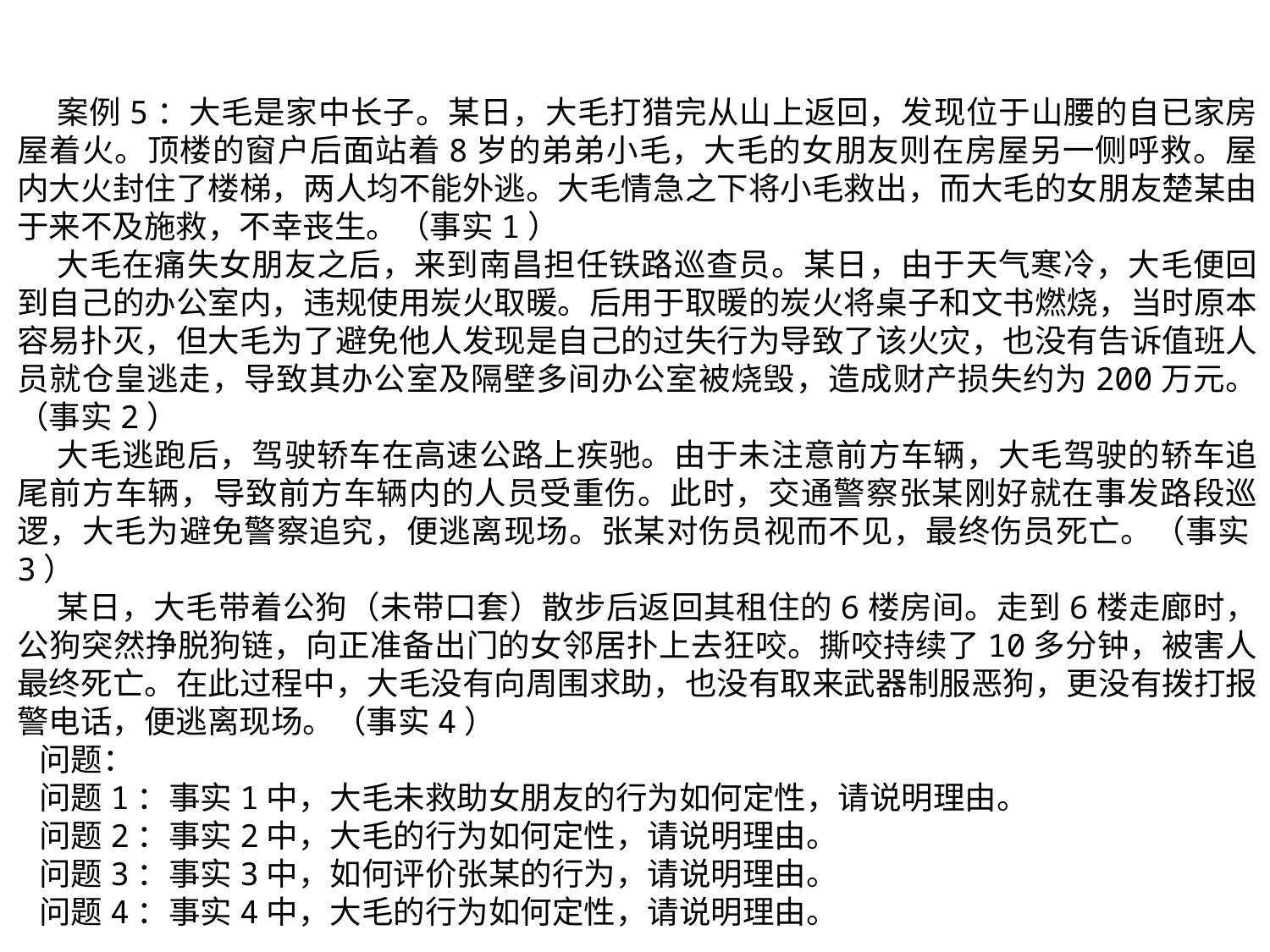

案例5：大毛是家中长子。某日，大毛打猎完从山上返回，发现位于山腰的自已家房屋着火。顶楼的窗户后面站着8岁的弟弟小毛，大毛的女朋友则在房屋另一侧呼救。屋内大火封住了楼梯，两人均不能外逃。大毛情急之下将小毛救出，而大毛的女朋友楚某由于来不及施救，不幸丧生。（事实1）
    大毛在痛失女朋友之后，来到南昌担任铁路巡查员。某日，由于天气寒冷，大毛便回到自己的办公室内，违规使用炭火取暖。后用于取暖的炭火将桌子和文书燃烧，当时原本容易扑灭，但大毛为了避免他人发现是自己的过失行为导致了该火灾，也没有告诉值班人员就仓皇逃走，导致其办公室及隔壁多间办公室被烧毁，造成财产损失约为200万元。（事实2）
    大毛逃跑后，驾驶轿车在高速公路上疾驰。由于未注意前方车辆，大毛驾驶的轿车追尾前方车辆，导致前方车辆内的人员受重伤。此时，交通警察张某刚好就在事发路段巡逻，大毛为避免警察追究，便逃离现场。张某对伤员视而不见，最终伤员死亡。（事实3）
    某日，大毛带着公狗（未带口套）散步后返回其租住的6楼房间。走到6楼走廊时，公狗突然挣脱狗链，向正准备出门的女邻居扑上去狂咬。撕咬持续了10多分钟，被害人最终死亡。在此过程中，大毛没有向周围求助，也没有取来武器制服恶狗，更没有拨打报警电话，便逃离现场。（事实4）
  问题：
  问题1：事实1中，大毛未救助女朋友的行为如何定性，请说明理由。
  问题2：事实2中，大毛的行为如何定性，请说明理由。
  问题3：事实3中，如何评价张某的行为，请说明理由。
  问题4：事实4中，大毛的行为如何定性，请说明理由。